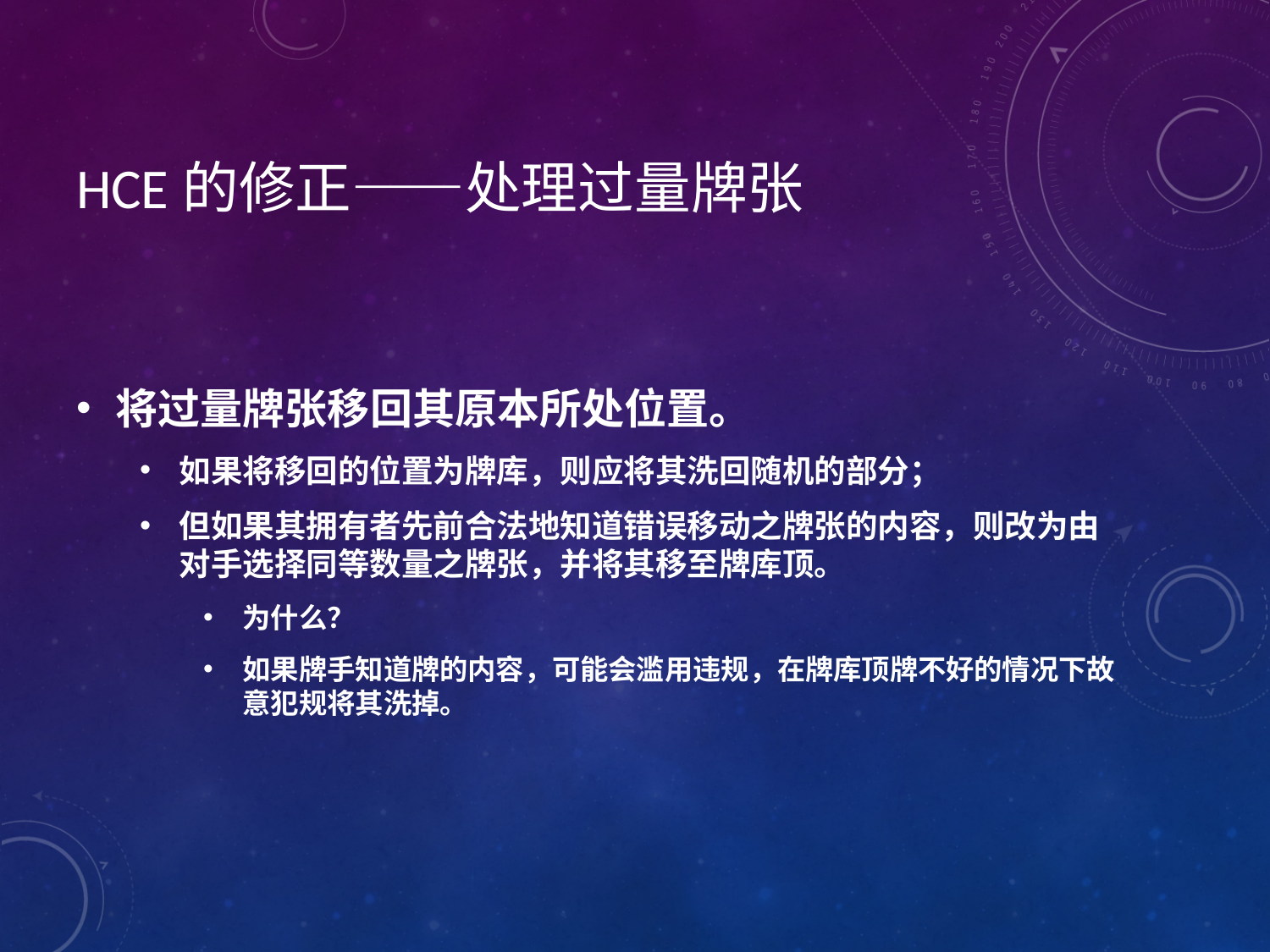

# HCE的修正——处理过量牌张
将过量牌张移回其原本所处位置。
如果将移回的位置为牌库，则应将其洗回随机的部分；
但如果其拥有者先前合法地知道错误移动之牌张的内容，则改为由对手选择同等数量之牌张，并将其移至牌库顶。
为什么？
如果牌手知道牌的内容，可能会滥用违规，在牌库顶牌不好的情况下故意犯规将其洗掉。